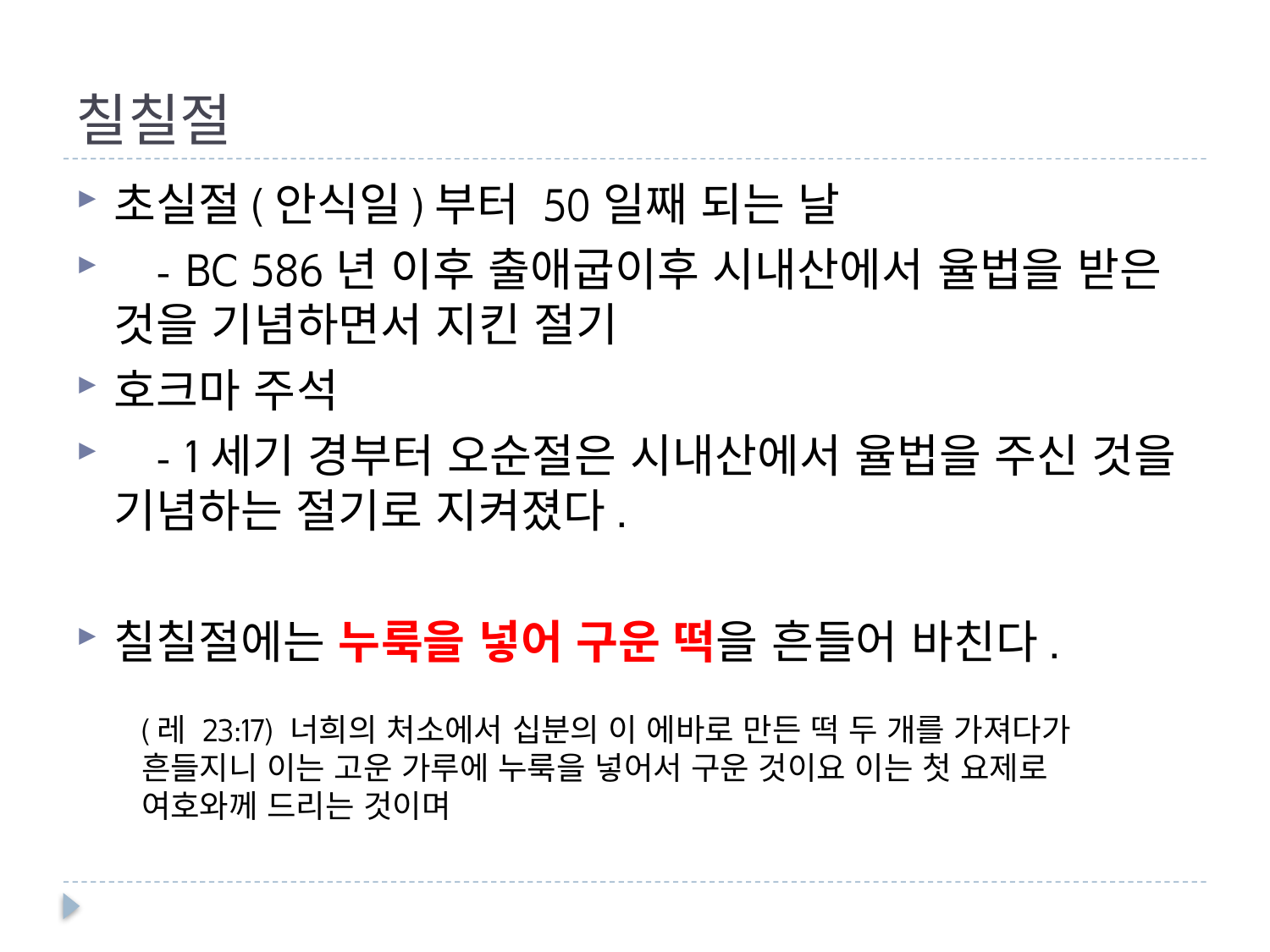

# 칠칠절
초실절(안식일)부터 50일째 되는 날
   - BC 586년 이후 출애굽이후 시내산에서 율법을 받은 것을 기념하면서 지킨 절기
호크마 주석
   - 1세기 경부터 오순절은 시내산에서 율법을 주신 것을 기념하는 절기로 지켜졌다.

칠칠절에는 누룩을 넣어 구운 떡을 흔들어 바친다.
(레 23:17) 너희의 처소에서 십분의 이 에바로 만든 떡 두 개를 가져다가 흔들지니 이는 고운 가루에 누룩을 넣어서 구운 것이요 이는 첫 요제로 여호와께 드리는 것이며